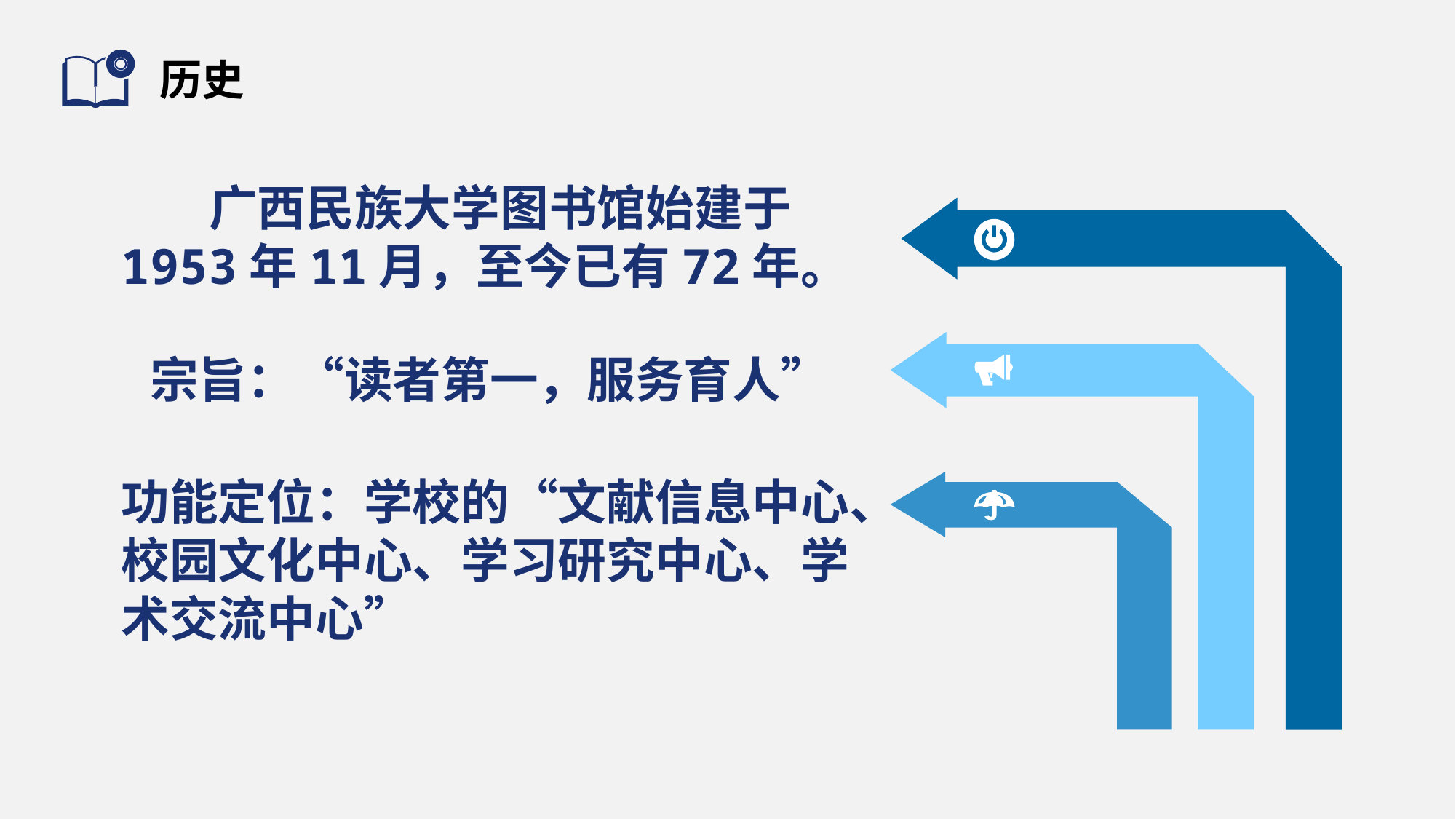

# 历史
广西民族大学图书馆始建于
1953年11月，至今已有72年。

 宗旨：“读者第一，服务育人”

功能定位：学校的“文献信息中心、校园文化中心、学习研究中心、学术交流中心”